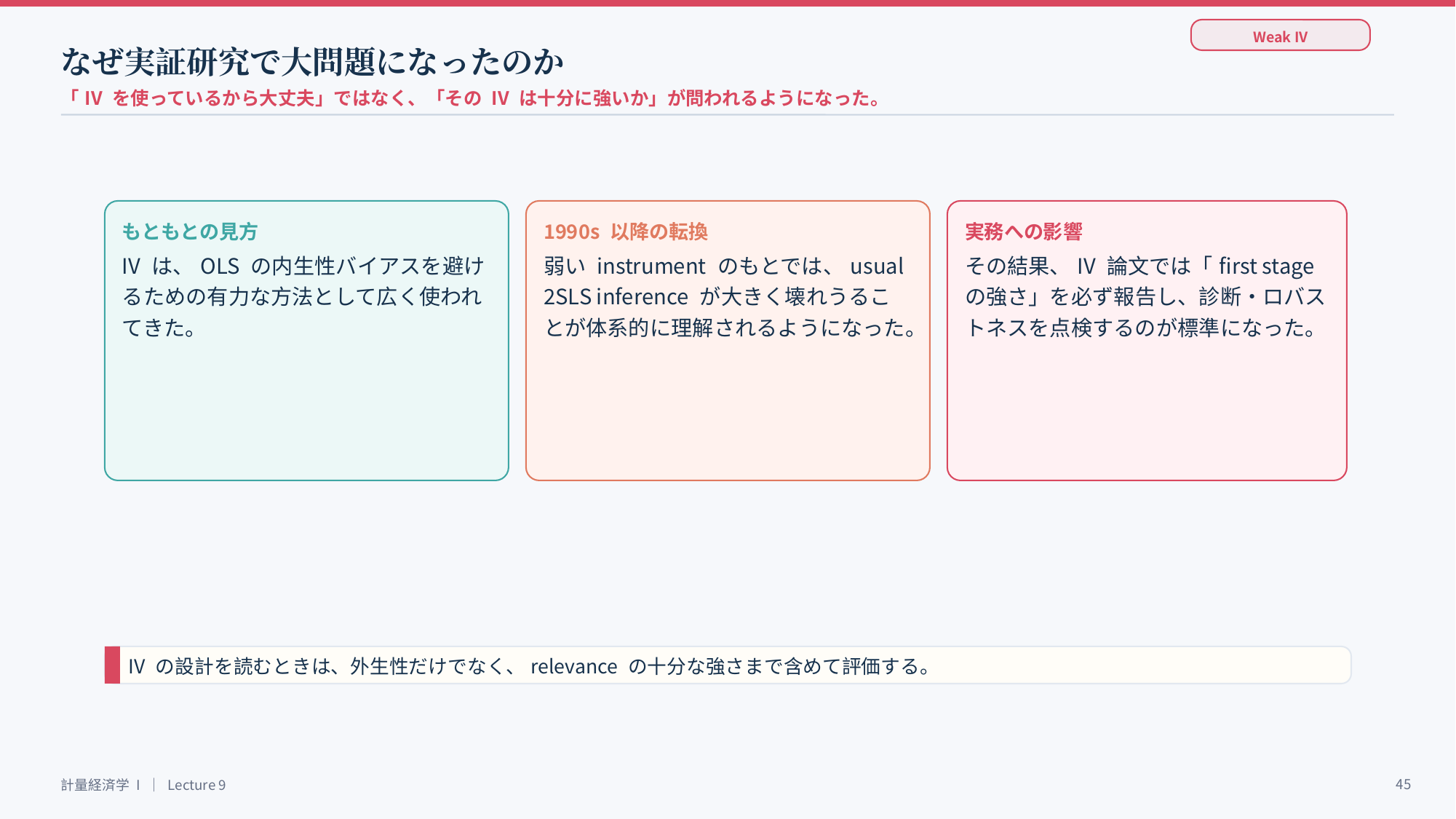

Weak IV
なぜ実証研究で大問題になったのか
「IV を使っているから大丈夫」ではなく、「その IV は十分に強いか」が問われるようになった。

もともとの見方
1990s 以降の転換
実務への影響
IV は、OLS の内生性バイアスを避けるための有力な方法として広く使われてきた。
弱い instrument のもとでは、usual 2SLS inference が大きく壊れうることが体系的に理解されるようになった。
その結果、IV 論文では「first stage の強さ」を必ず報告し、診断・ロバストネスを点検するのが標準になった。

IV の設計を読むときは、外生性だけでなく、relevance の十分な強さまで含めて評価する。
45
計量経済学 I ｜ Lecture 9